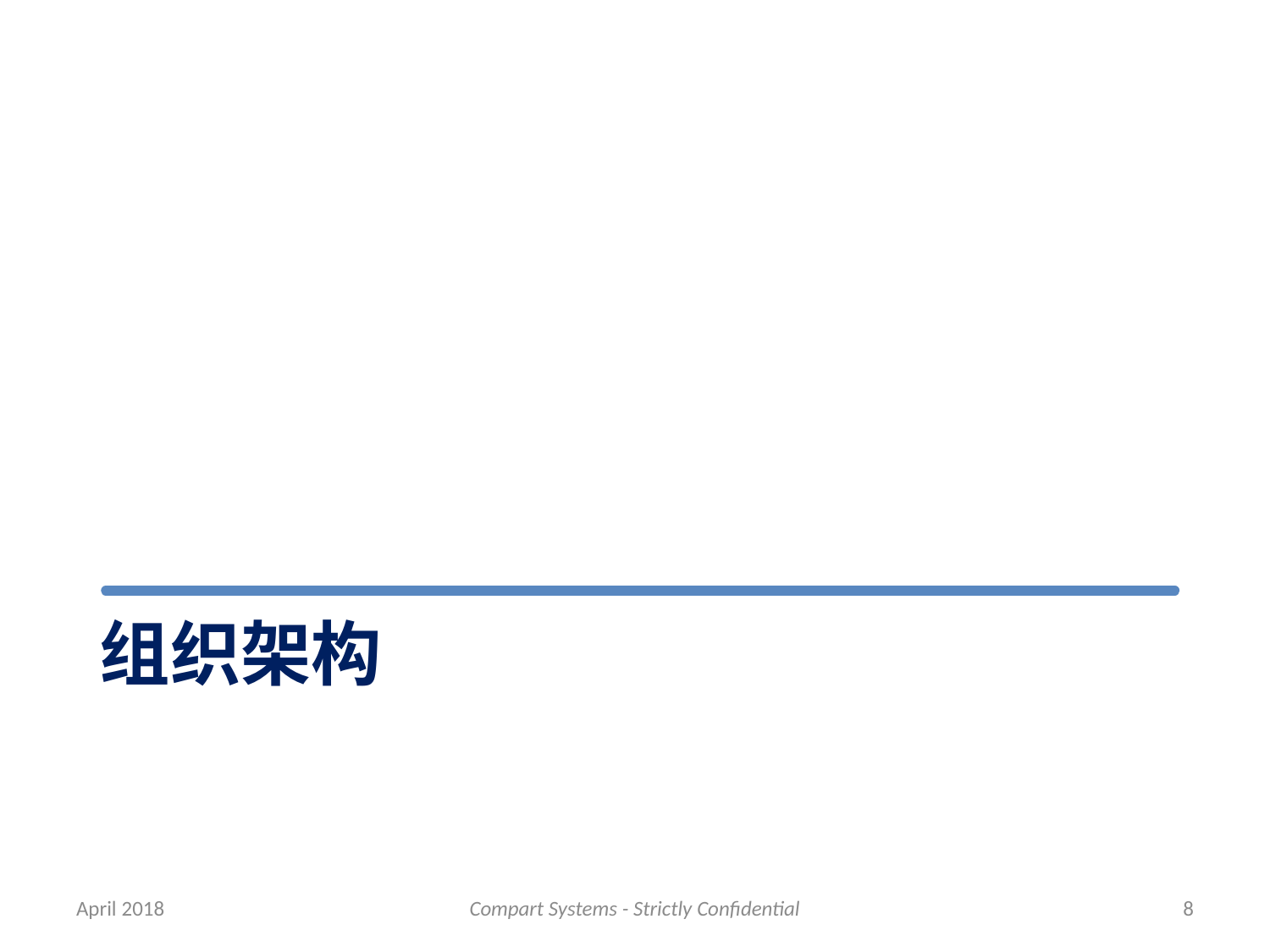

# 组织架构
April 2018
Compart Systems - Strictly Confidential
8